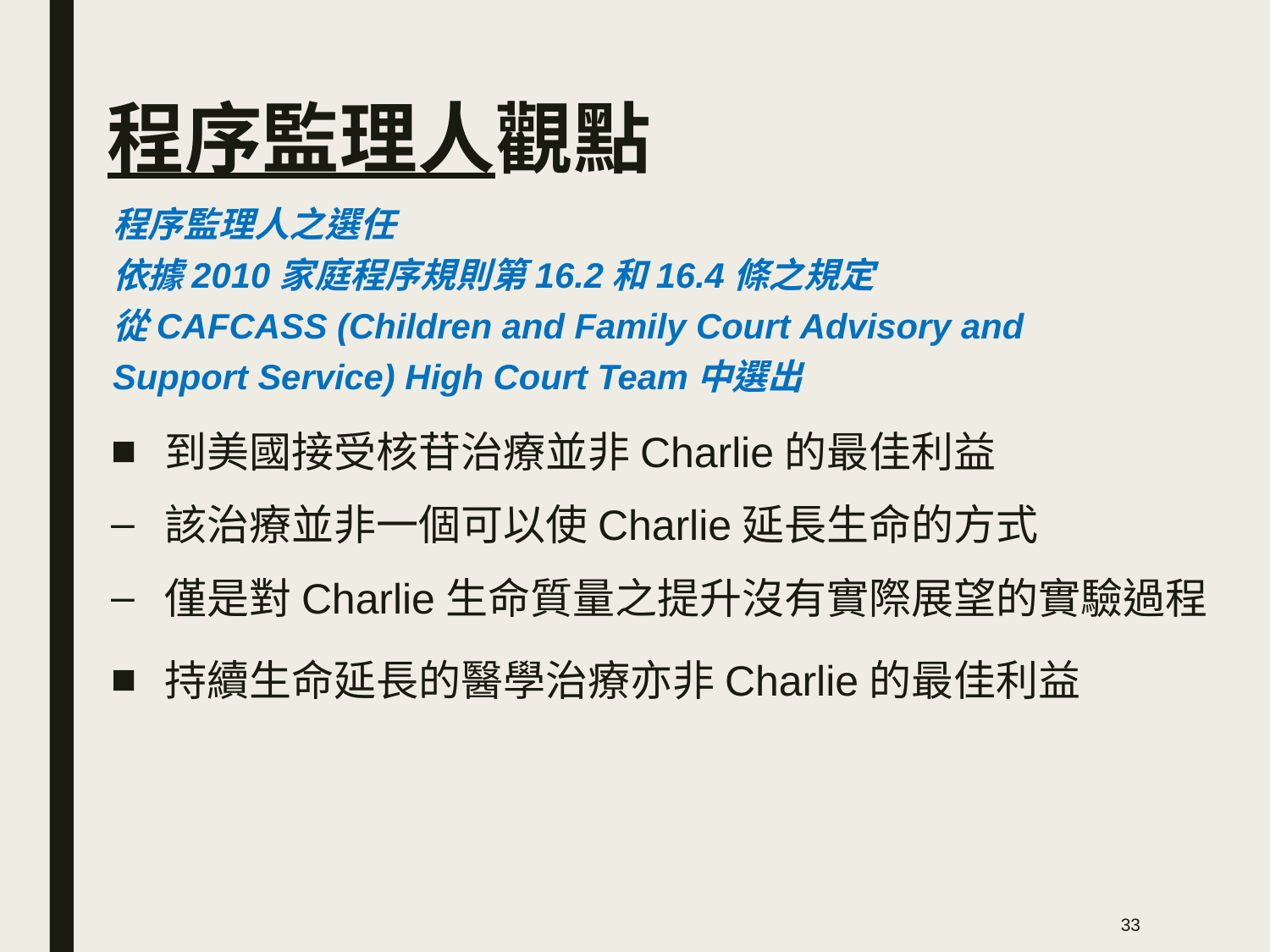

# 程序監理人觀點
程序監理人之選任
依據2010家庭程序規則第16.2和16.4條之規定
從CAFCASS (Children and Family Court Advisory and Support Service) High Court Team中選出
到美國接受核苷治療並非Charlie的最佳利益
該治療並非一個可以使Charlie延長生命的方式
僅是對Charlie生命質量之提升沒有實際展望的實驗過程
持續生命延長的醫學治療亦非Charlie的最佳利益

33